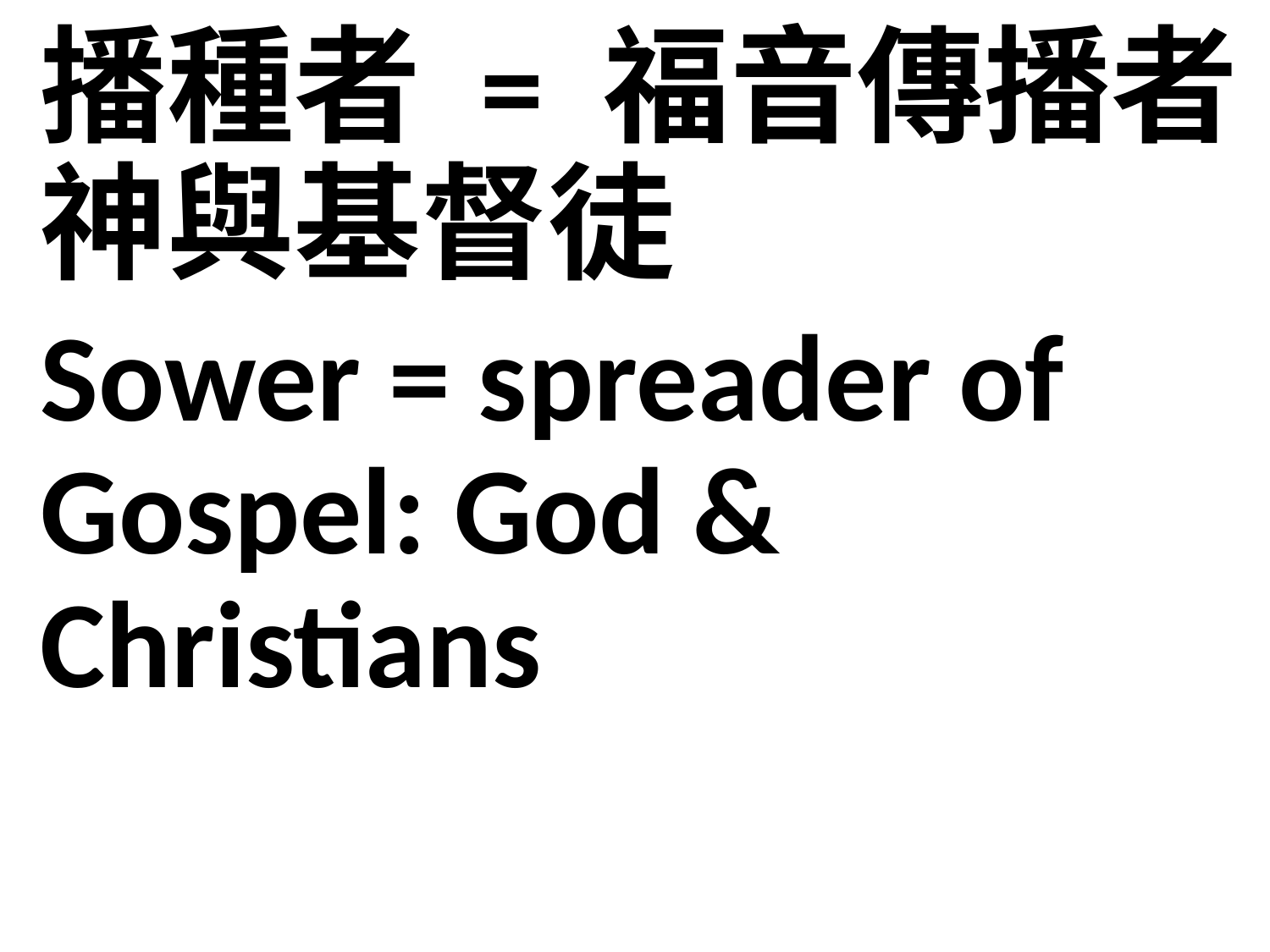

播種者 = 福音傳播者:神與基督徒
Sower = spreader of Gospel: God & Christians